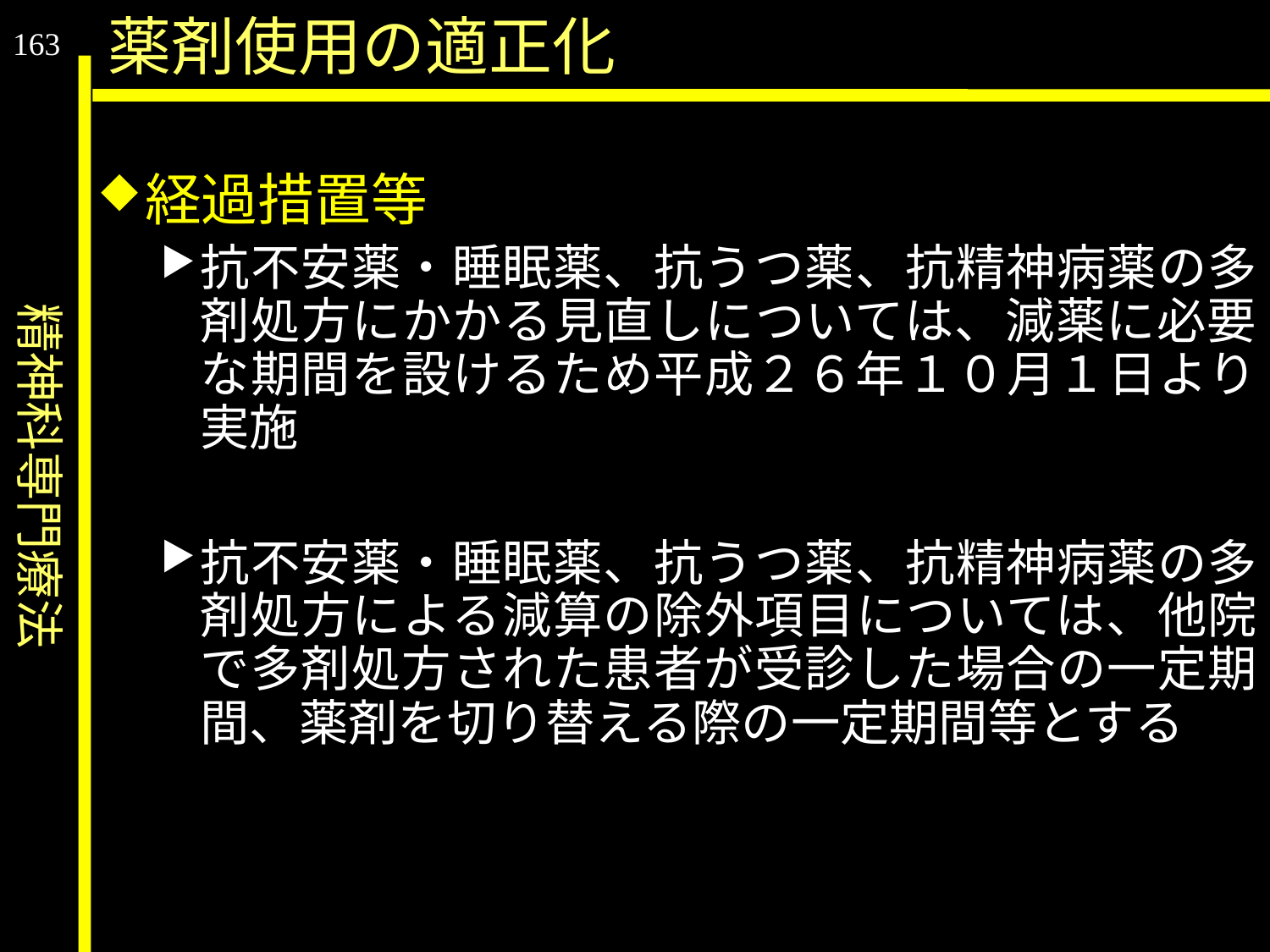

精神科専門療法
薬剤使用の適正化
163

経過措置等
抗不安薬・睡眠薬、抗うつ薬、抗精神病薬の多剤処方にかかる見直しについては、減薬に必要な期間を設けるため平成２６年１０月１日より実施

抗不安薬・睡眠薬、抗うつ薬、抗精神病薬の多剤処方による減算の除外項目については、他院で多剤処方された患者が受診した場合の一定期間、薬剤を切り替える際の一定期間等とする